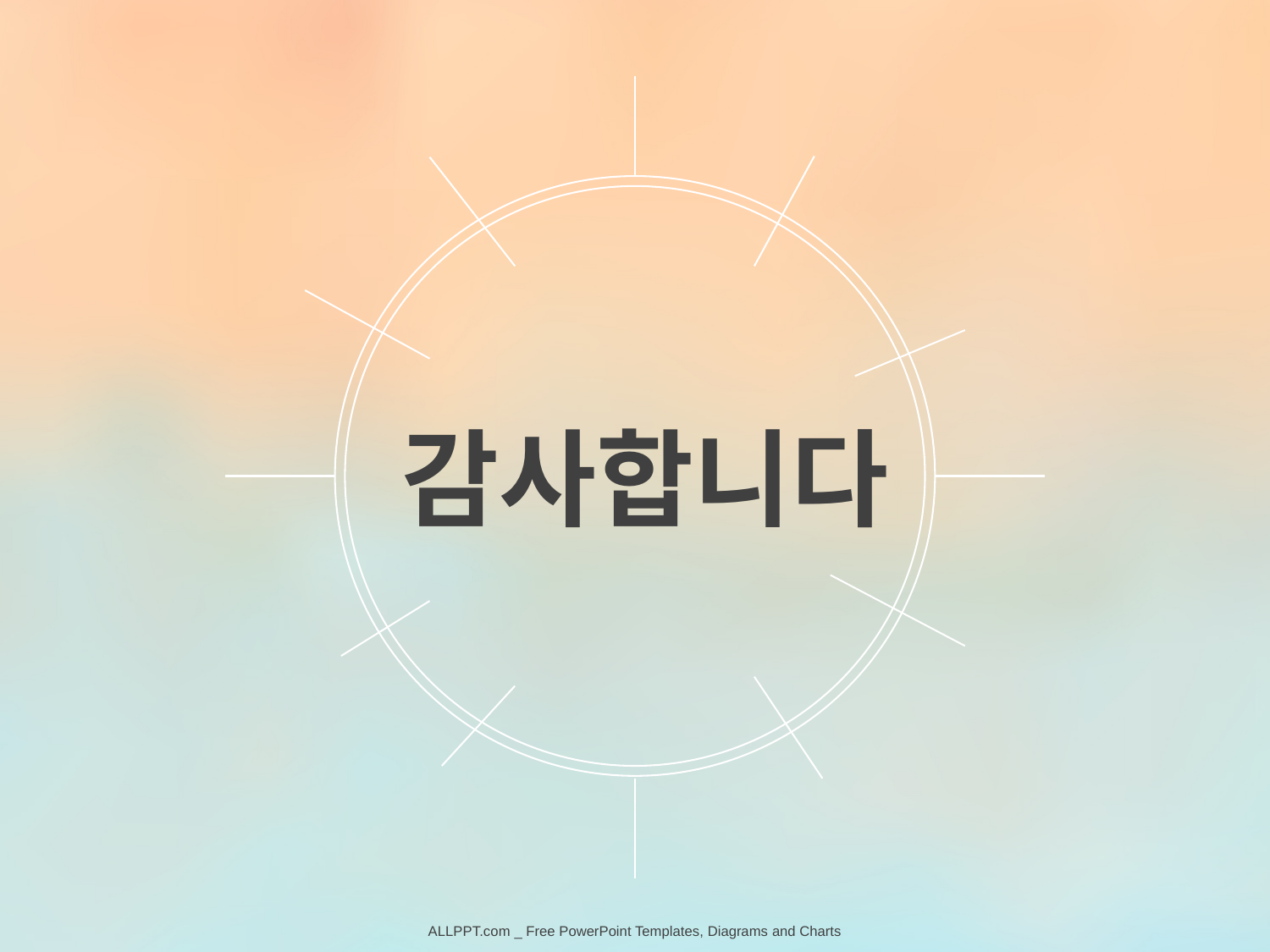

감사합니다
ALLPPT.com _ Free PowerPoint Templates, Diagrams and Charts